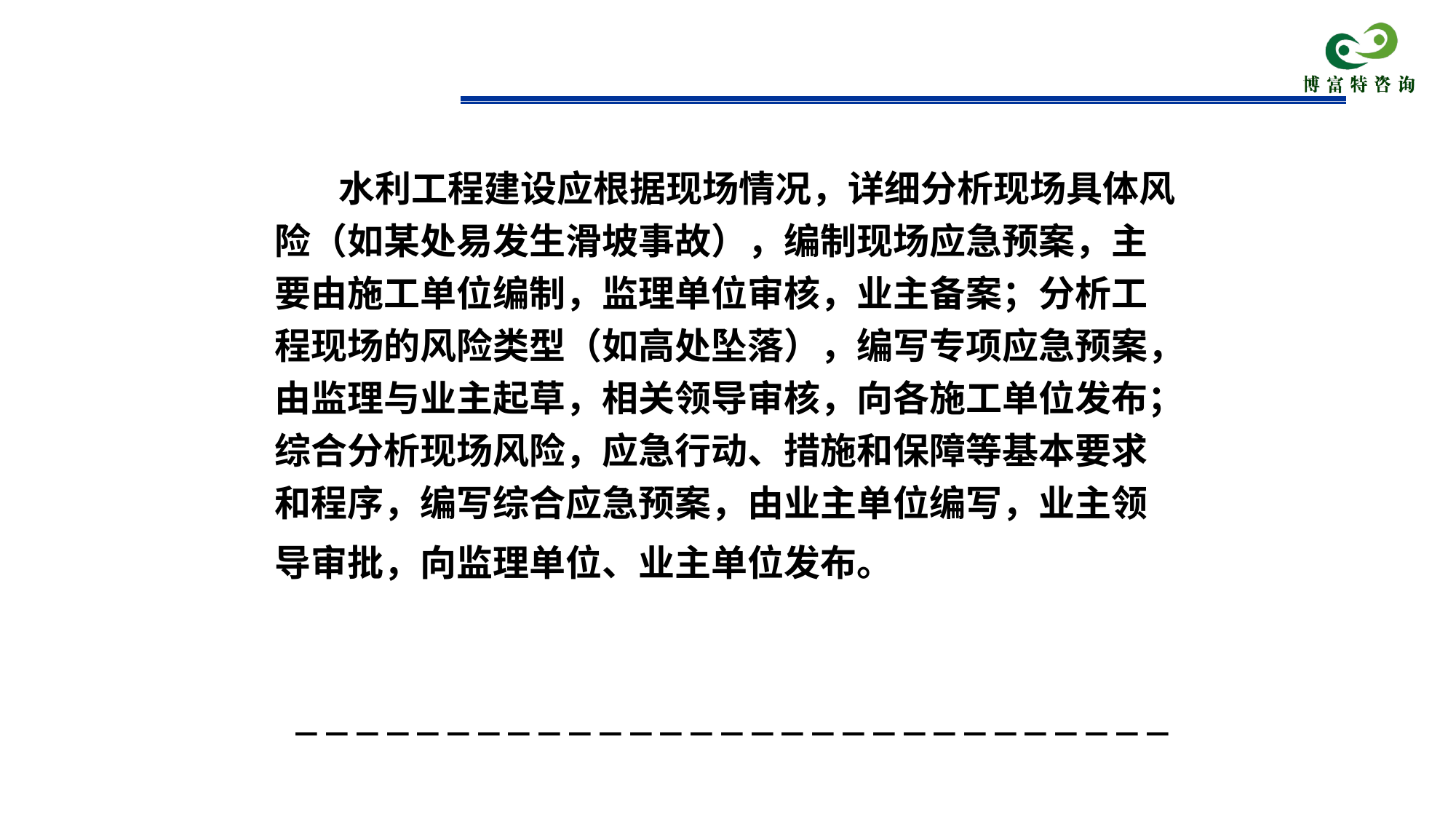

# 水利工程建设应根据现场情况，详细分析现场具体风险（如某处易发生滑坡事故），编制现场应急预案，主要由施工单位编制，监理单位审核，业主备案；分析工程现场的风险类型（如高处坠落），编写专项应急预案，由监理与业主起草，相关领导审核，向各施工单位发布；综合分析现场风险，应急行动、措施和保障等基本要求和程序，编写综合应急预案，由业主单位编写，业主领导审批，向监理单位、业主单位发布。
－－－－－－－－－－－－－－－－－－－－－－－－－－－－－